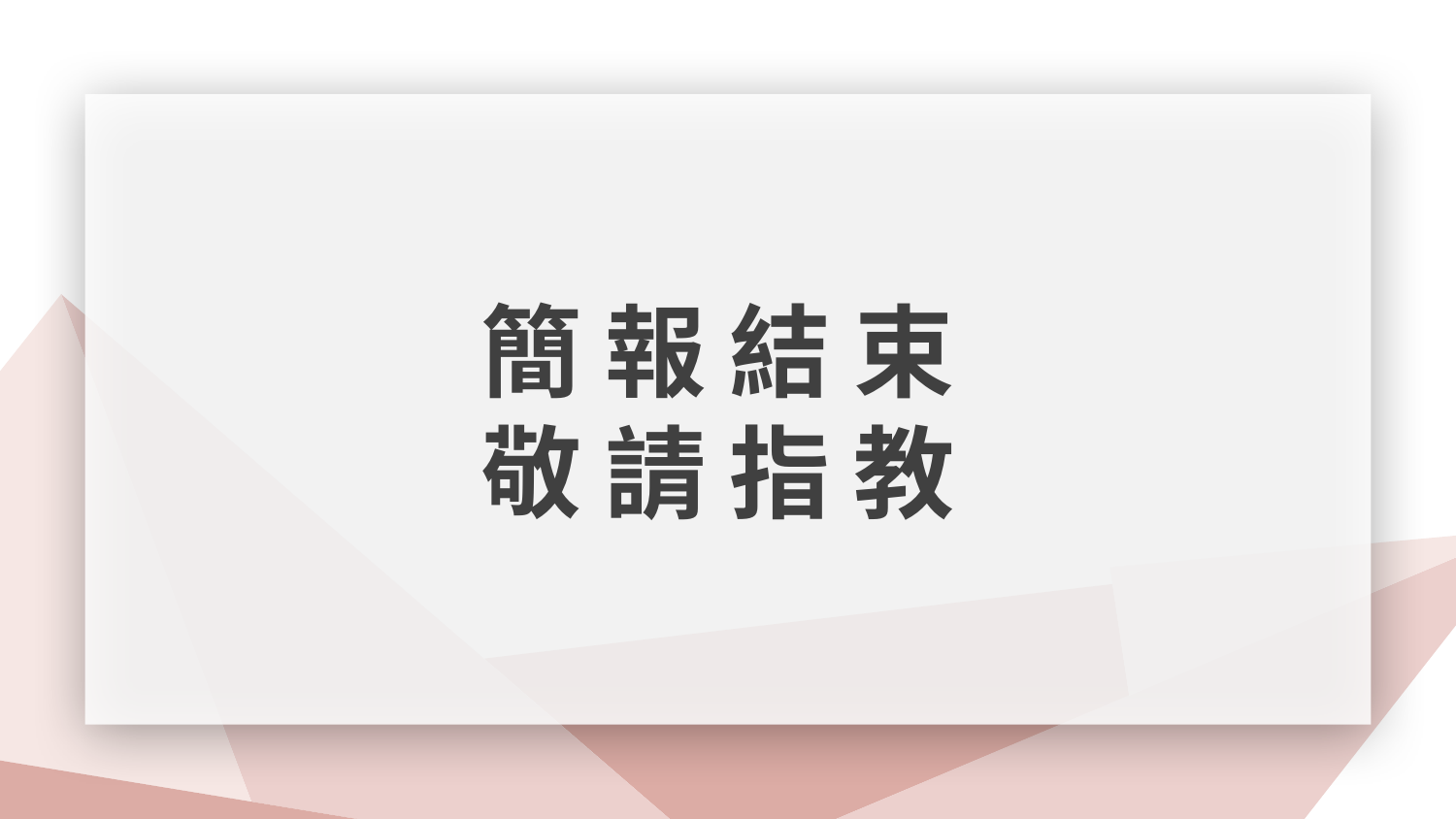

簡 報 結 束
敬 請 指 教